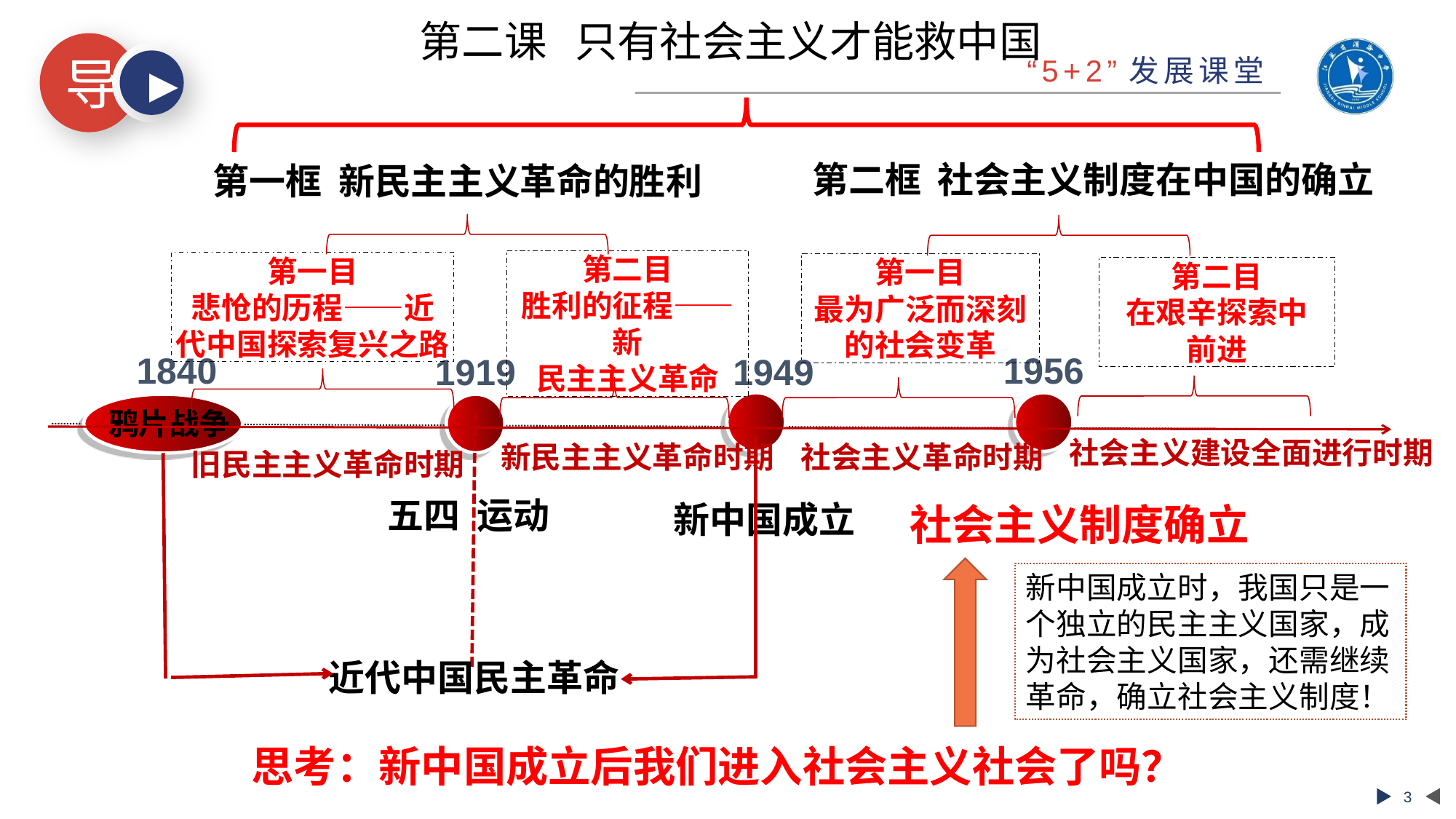

第二课   只有社会主义才能救中国

第二框  社会主义制度在中国的确立
第一框  新民主主义革命的胜利
第二目
胜利的征程——新
民主主义革命
第一目
悲怆的历程——近
代中国探索复兴之路
第一目
最为广泛而深刻的社会变革
第二目
在艰辛探索中
前进

1840
1956
1949
1919

鸦片战争
社会主义建设全面进行时期
新民主主义革命时期
社会主义革命时期
旧民主主义革命时期
五四  运动
新中国成立
社会主义制度确立

新中国成立时，我国只是一个独立的民主主义国家，成为社会主义国家，还需继续革命，确立社会主义制度！
近代中国民主革命
思考：新中国成立后我们进入社会主义社会了吗？